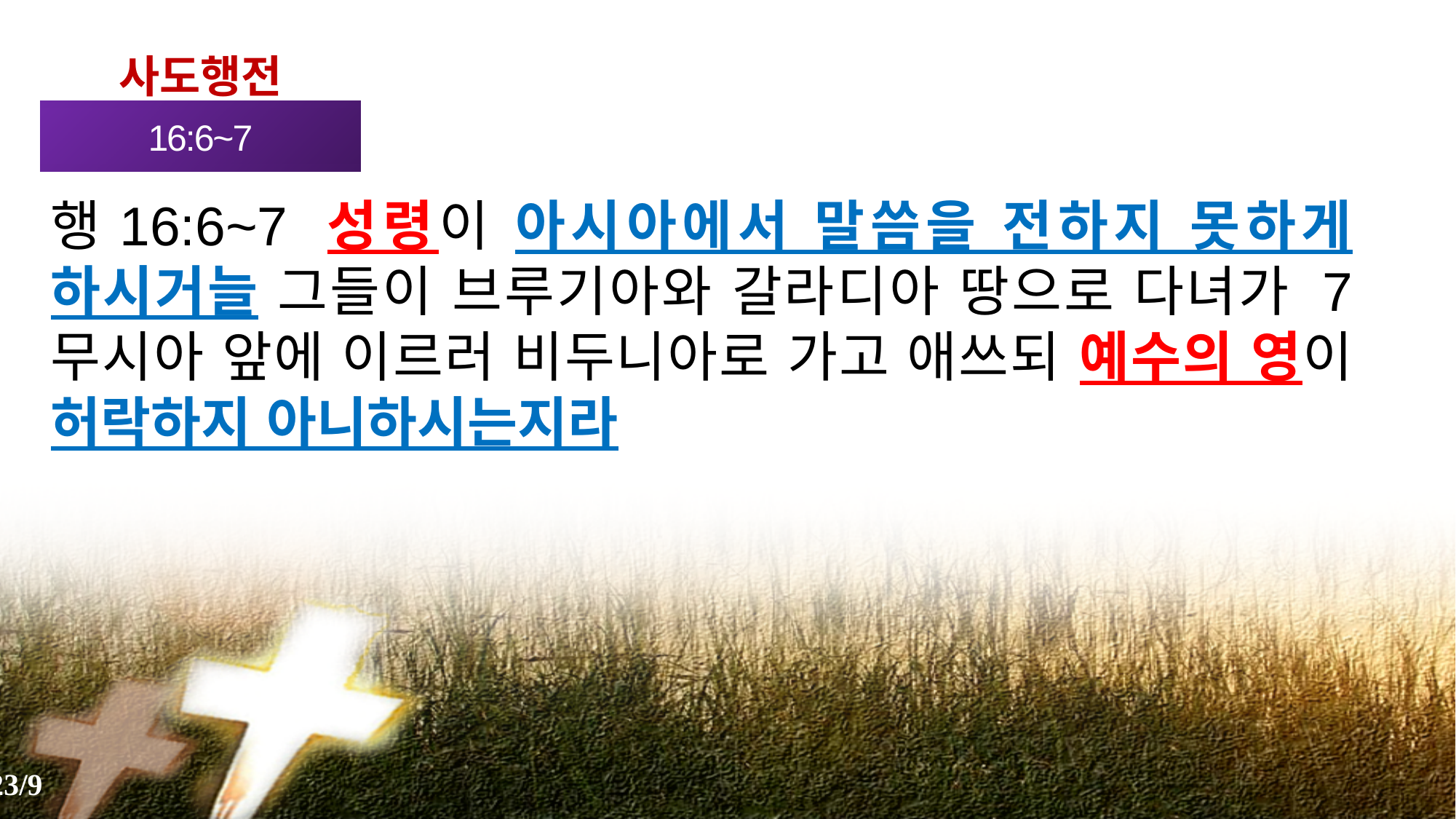

사도행전

16:6~7
행16:6~7 성령이 아시아에서 말씀을 전하지 못하게 하시거늘 그들이 브루기아와 갈라디아 땅으로 다녀가 7 무시아 앞에 이르러 비두니아로 가고 애쓰되 예수의 영이 허락하지 아니하시는지라